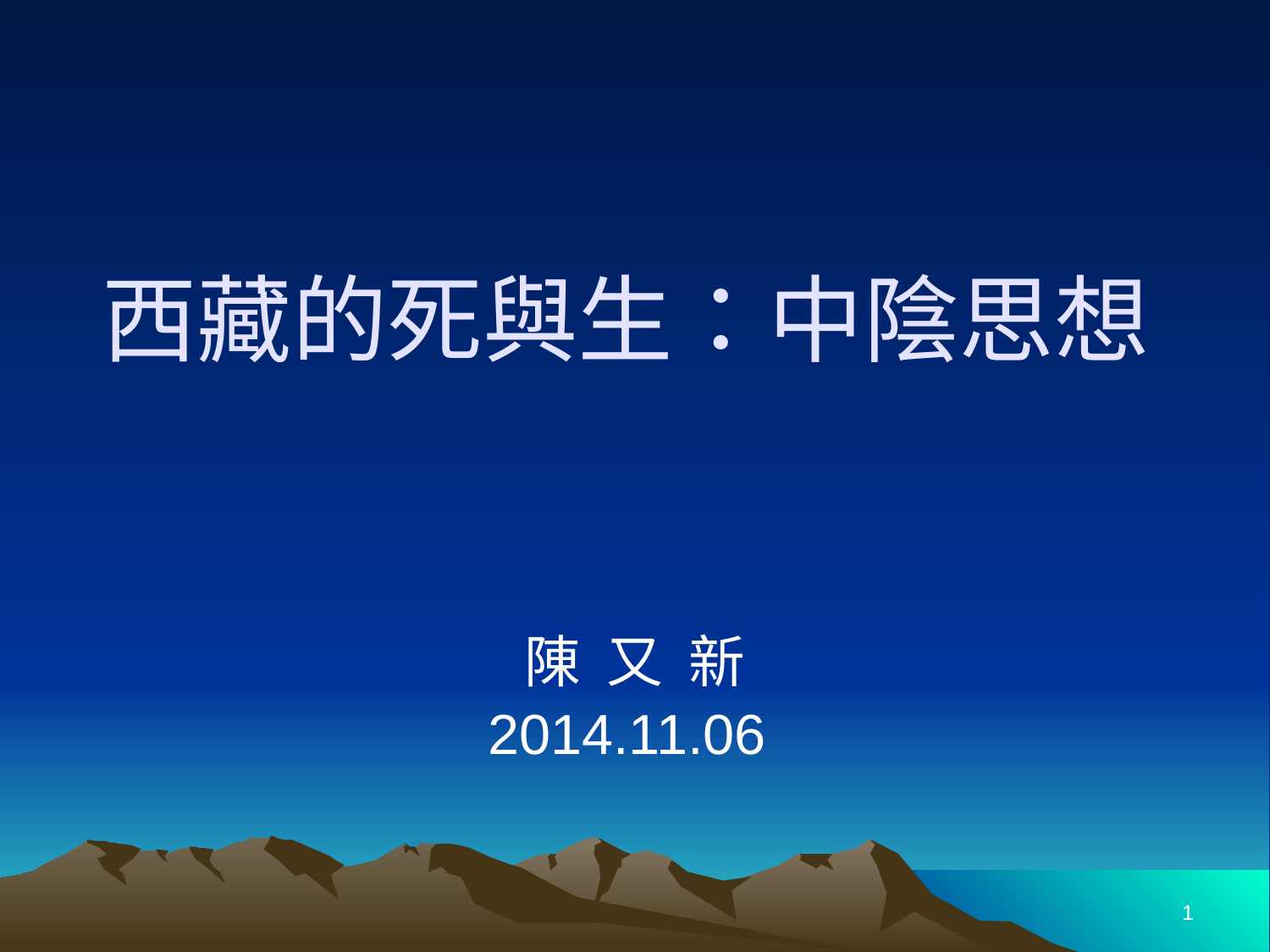

# 西藏的死與生：中陰思想

陳  又  新
2014.11.06
1